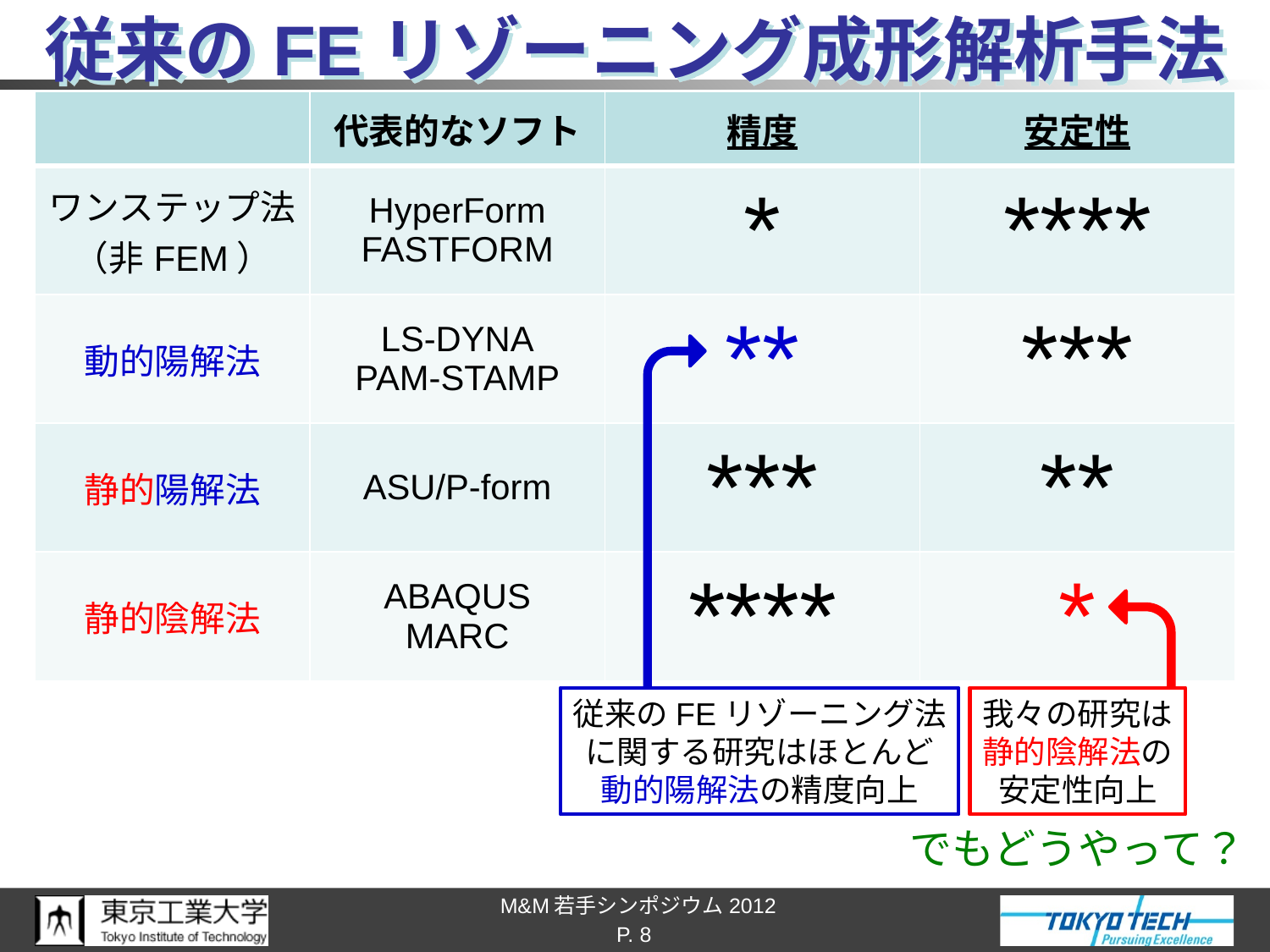

# 従来のFEリゾーニング成形解析手法
|  | 代表的なソフト | 精度 | 安定性 |
| --- | --- | --- | --- |
| ワンステップ法 （非FEM） | HyperForm FASTFORM | \* | \*\*\*\* |
| 動的陽解法 | LS-DYNA PAM-STAMP | \*\* | \*\*\* |
| 静的陽解法 | ASU/P-form | \*\*\* | \*\* |
| 静的陰解法 | ABAQUS MARC | \*\*\*\* | \* |

従来のFEリゾーニング法
に関する研究はほとんど
動的陽解法の精度向上
我々の研究は
静的陰解法の
安定性向上
でもどうやって？
P. 8